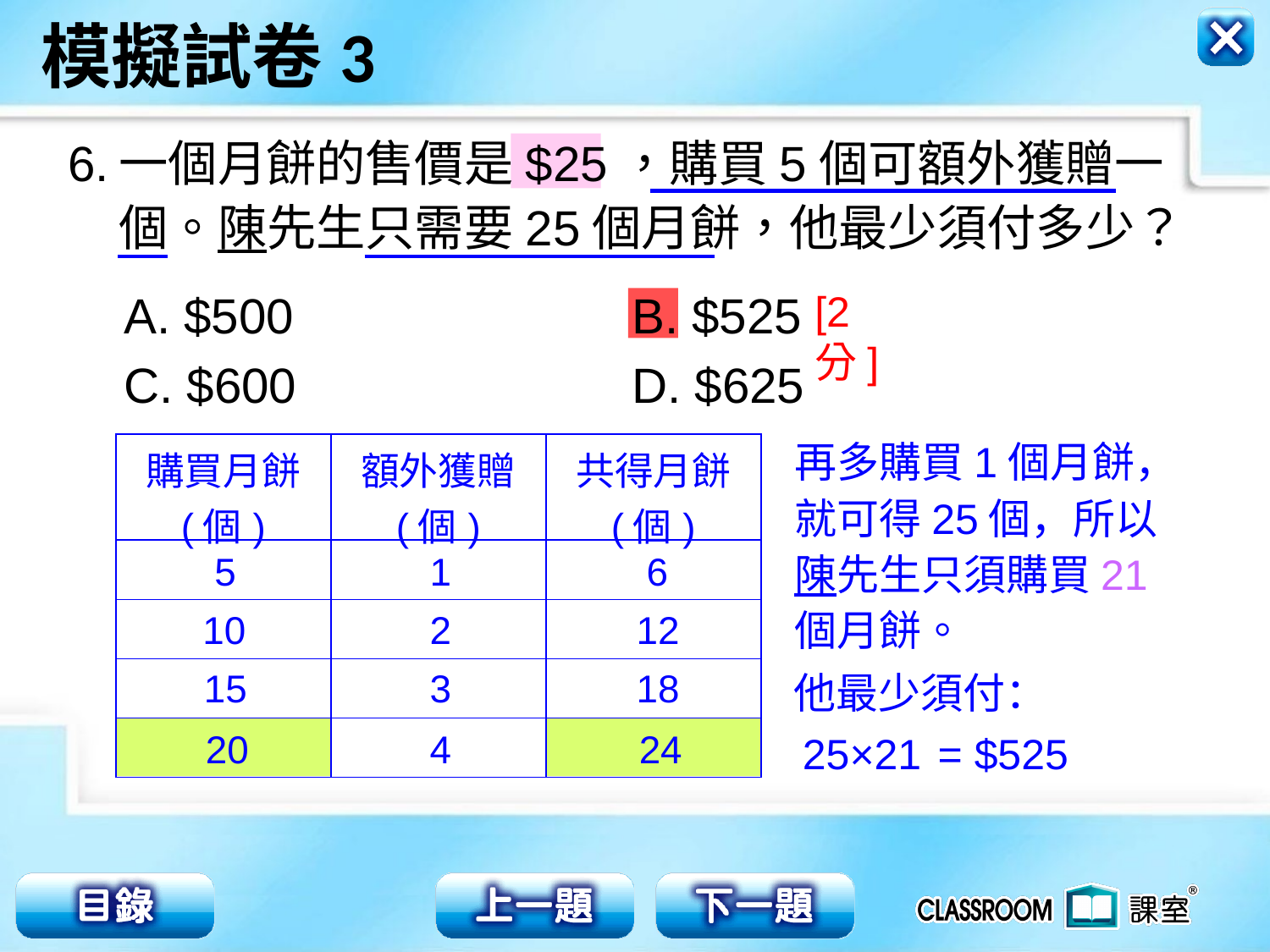

6.
一個月餅的售價是$25，購買5個可額外獲贈一
個。陳先生只需要25個月餅，他最少須付多少？

A. $500			B. $525
C. $600			D. $625
[2分]

再多購買1個月餅，
就可得25個，所以
陳先生只須購買21
個月餅。
| 購買月餅 (個) | 額外獲贈 (個) | 共得月餅 (個) |
| --- | --- | --- |
|  |  |  |
|  |  |  |
|  |  |  |
|  |  |  |
5
1
6
10
2
12
15
3
18
他最少須付：

20
4
24
25×21
= $525